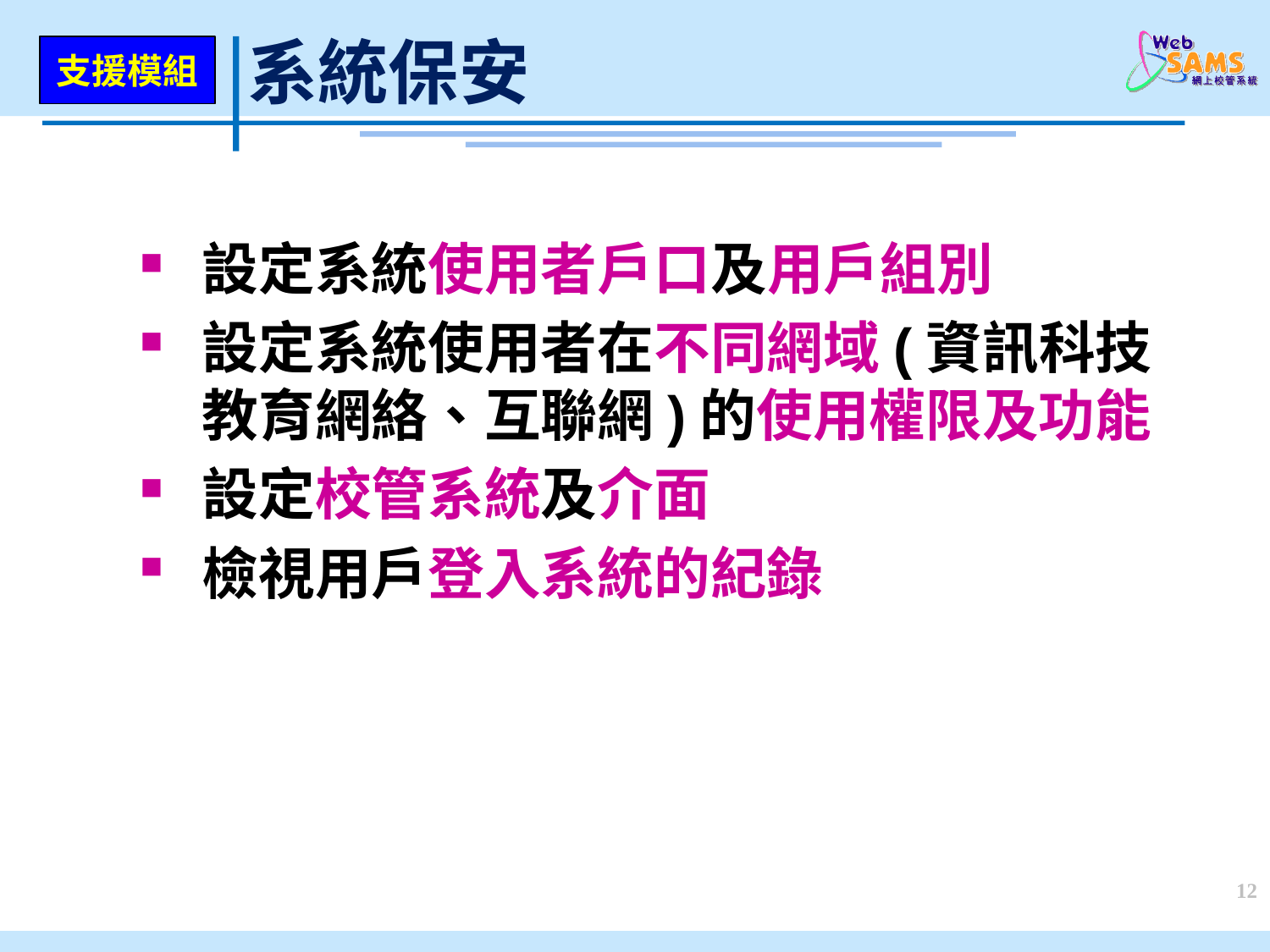

系統保安
支援模組
設定系統使用者戶口及用戶組別
設定系統使用者在不同網域(資訊科技教育網絡、互聯網)的使用權限及功能
設定校管系統及介面
檢視用戶登入系統的紀錄
12